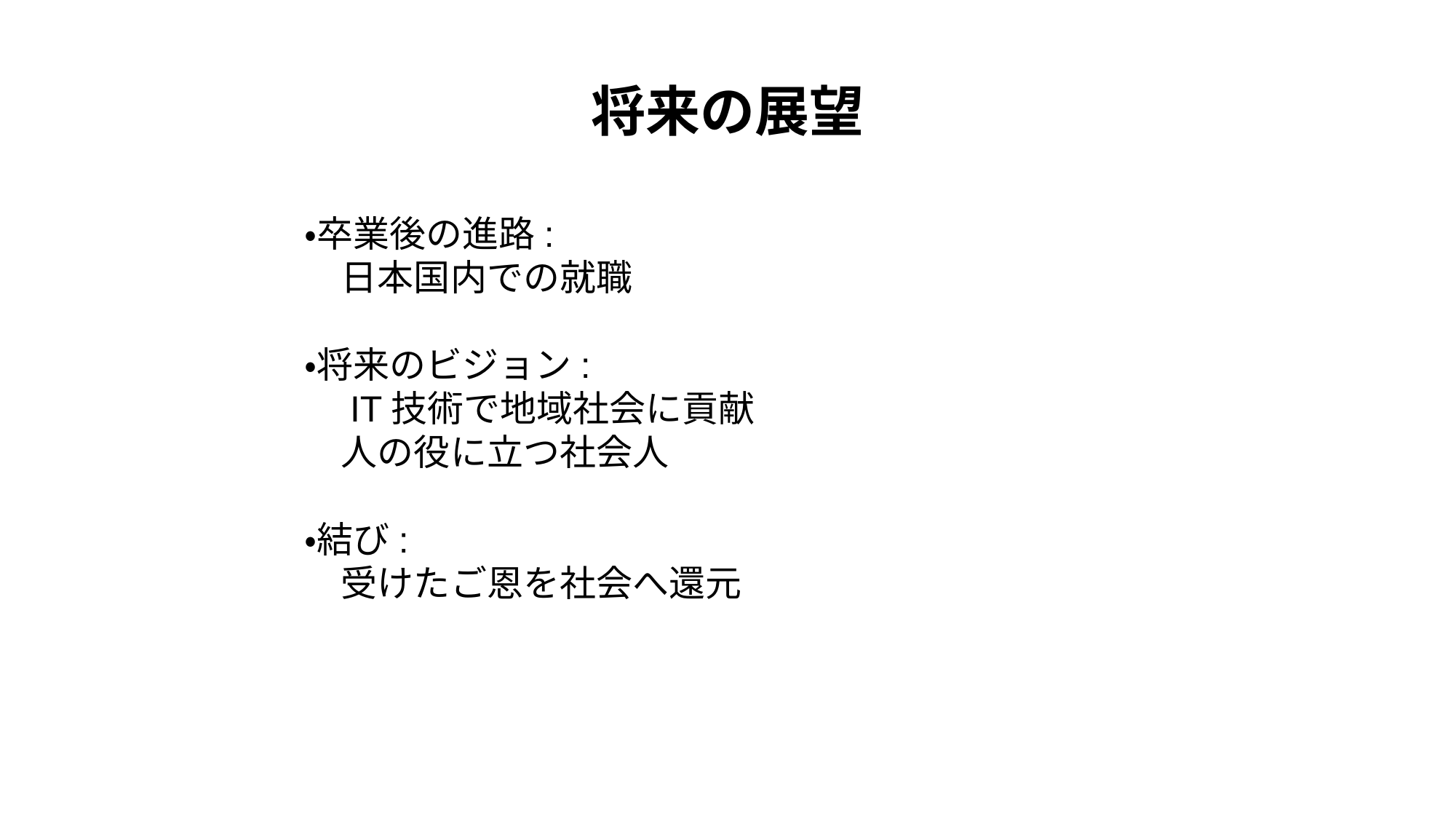

将来の展望
・卒業後の進路:
　日本国内での就職

・将来のビジョン:
　IT技術で地域社会に貢献
　人の役に立つ社会人

・結び:
　受けたご恩を社会へ還元